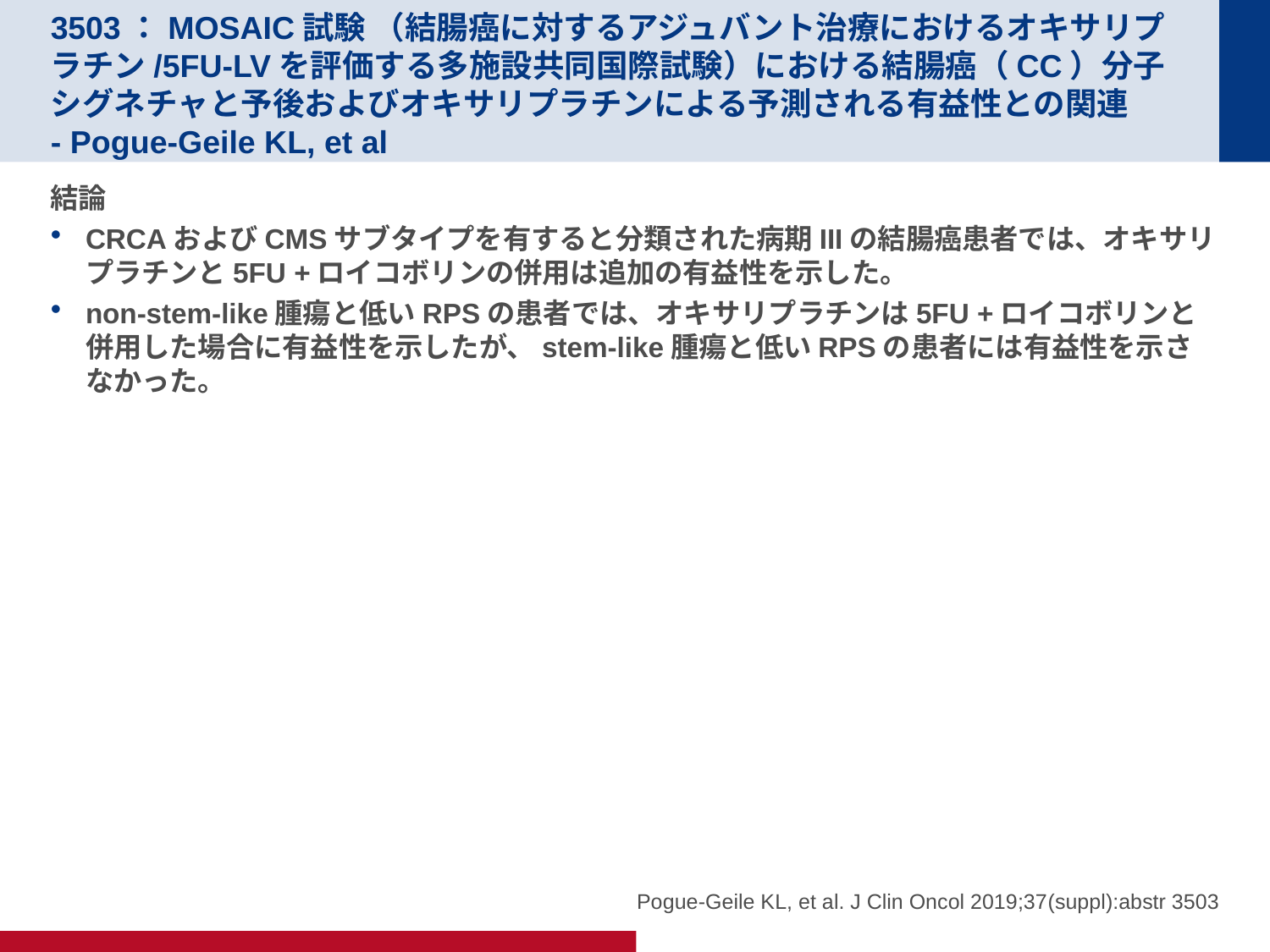

# 3503：MOSAIC試験 （結腸癌に対するアジュバント治療におけるオキサリプラチン/5FU-LVを評価する多施設共同国際試験）における結腸癌（CC）分子シグネチャと予後およびオキサリプラチンによる予測される有益性との関連 - Pogue-Geile KL, et al
結論
CRCAおよびCMSサブタイプを有すると分類された病期IIIの結腸癌患者では、オキサリプラチンと5FU +ロイコボリンの併用は追加の有益性を示した。
non-stem-like腫瘍と低いRPSの患者では、オキサリプラチンは5FU +ロイコボリンと併用した場合に有益性を示したが、stem-like腫瘍と低いRPSの患者には有益性を示さなかった。

Pogue-Geile KL, et al. J Clin Oncol 2019;37(suppl):abstr 3503